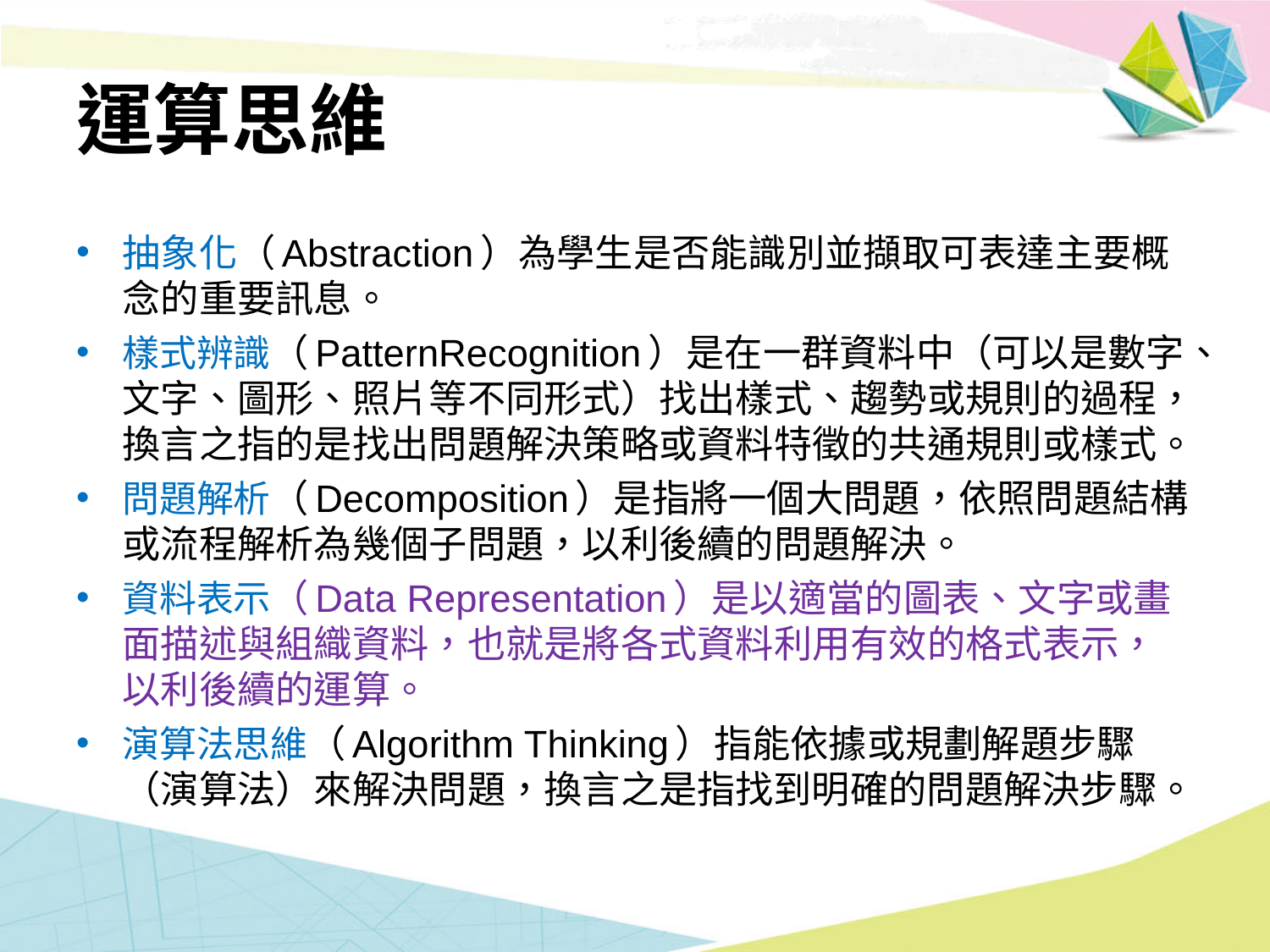

# 運算思維
抽象化（Abstraction）為學生是否能識別並擷取可表達主要概念的重要訊息。
樣式辨識（PatternRecognition）是在一群資料中（可以是數字、文字、圖形、照片等不同形式）找出樣式、趨勢或規則的過程，換言之指的是找出問題解決策略或資料特徵的共通規則或樣式。
問題解析（Decomposition）是指將一個大問題，依照問題結構或流程解析為幾個子問題，以利後續的問題解決。
資料表示（Data Representation）是以適當的圖表、文字或畫面描述與組織資料，也就是將各式資料利用有效的格式表示，以利後續的運算。
演算法思維（Algorithm Thinking）指能依據或規劃解題步驟（演算法）來解決問題，換言之是指找到明確的問題解決步驟。